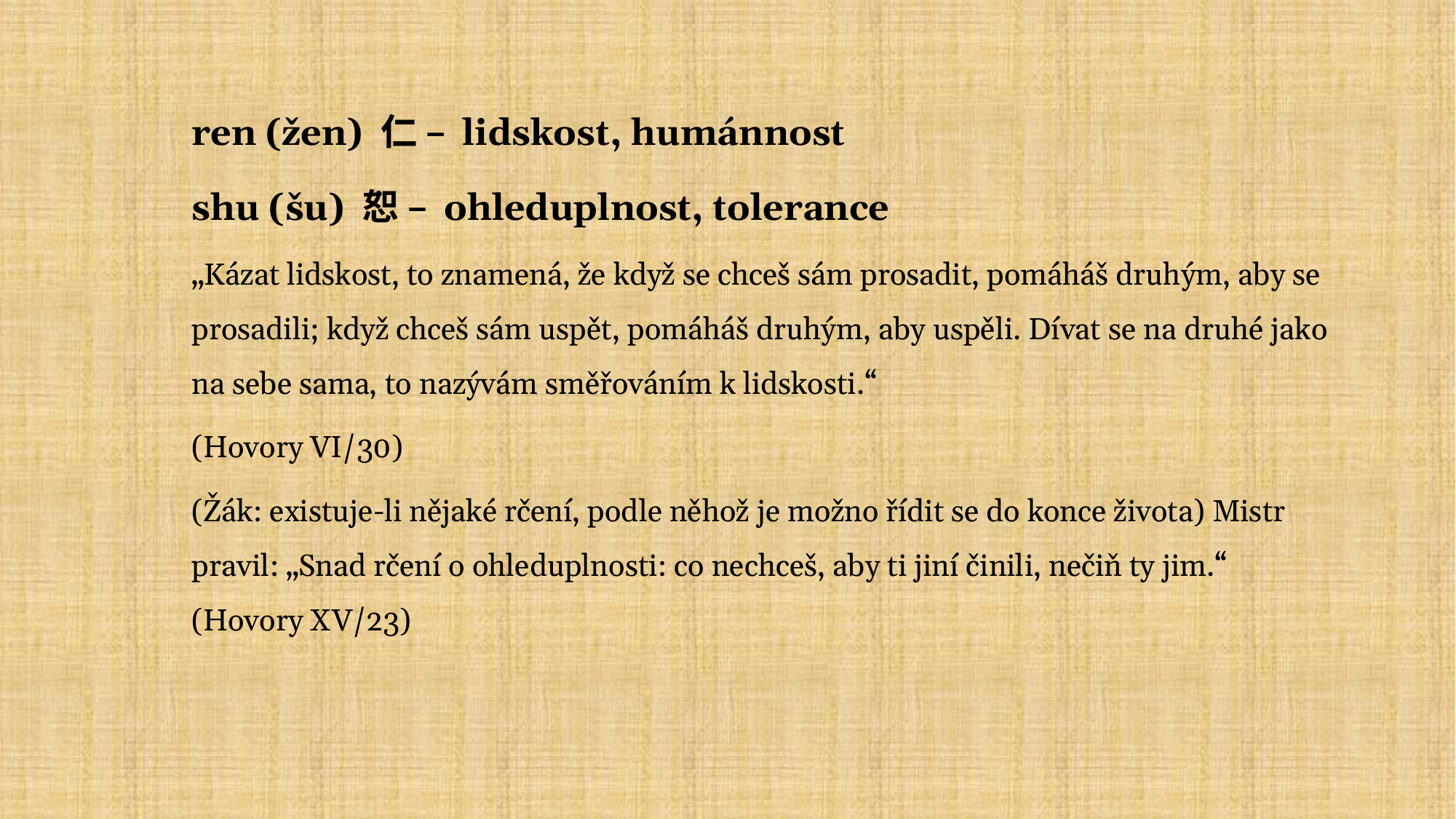

ren (žen) 仁 – lidskost, humánnost
shu (šu) 恕 – ohleduplnost, tolerance
„Kázat lidskost, to znamená, že když se chceš sám prosadit, pomáháš druhým, aby se prosadili; když chceš sám uspět, pomáháš druhým, aby uspěli. Dívat se na druhé jako na sebe sama, to nazývám směřováním k lidskosti.“
(Hovory VI/30)
(Žák: existuje-li nějaké rčení, podle něhož je možno řídit se do konce života) Mistr pravil: „Snad rčení o ohleduplnosti: co nechceš, aby ti jiní činili, nečiň ty jim.“ (Hovory XV/23)